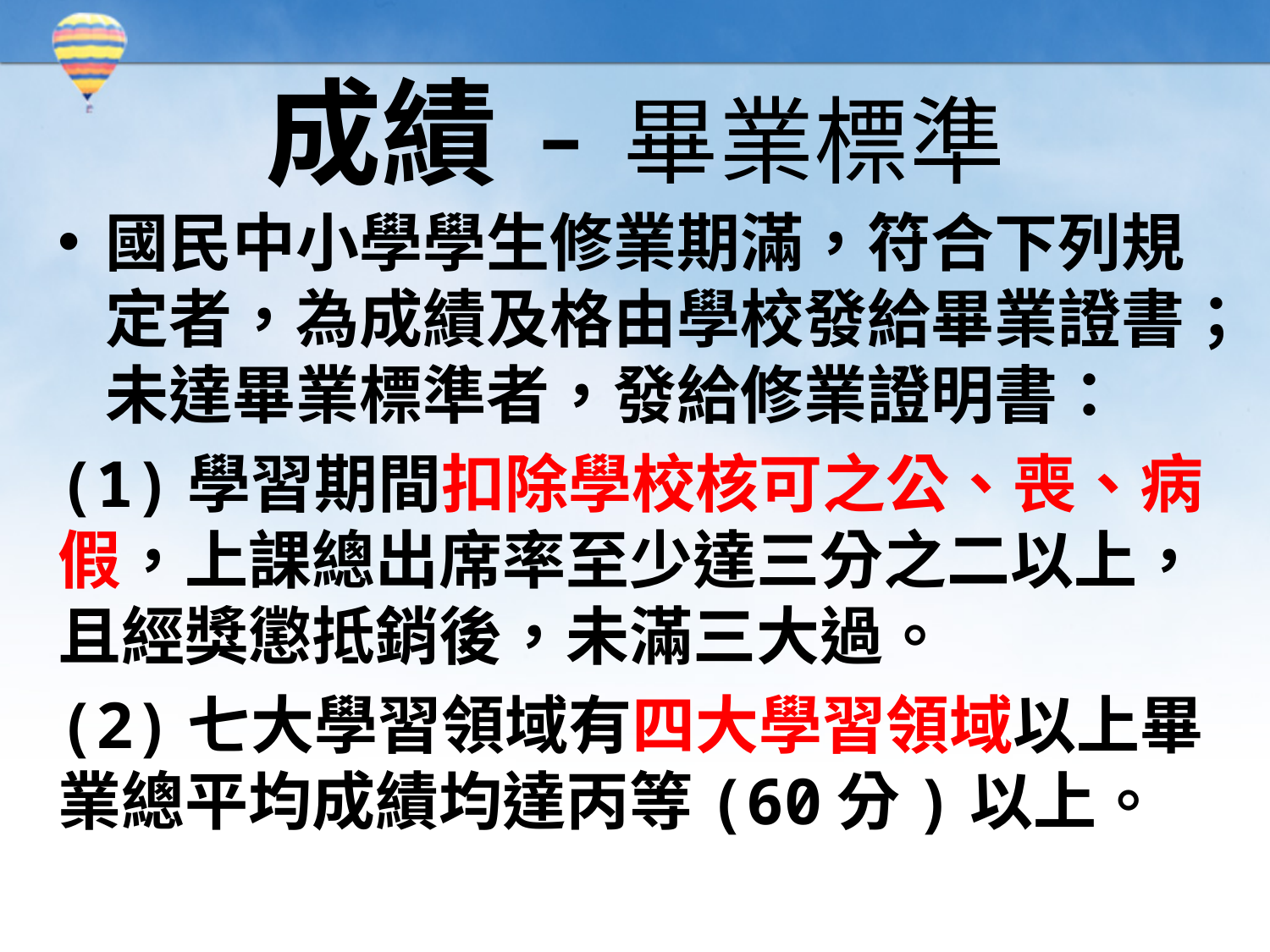

# 成績-畢業標準
國民中小學學生修業期滿，符合下列規定者，為成績及格由學校發給畢業證書；未達畢業標準者，發給修業證明書：
(1)學習期間扣除學校核可之公、喪、病假，上課總出席率至少達三分之二以上，且經獎懲抵銷後，未滿三大過。
(2)七大學習領域有四大學習領域以上畢業總平均成績均達丙等(60分)以上。